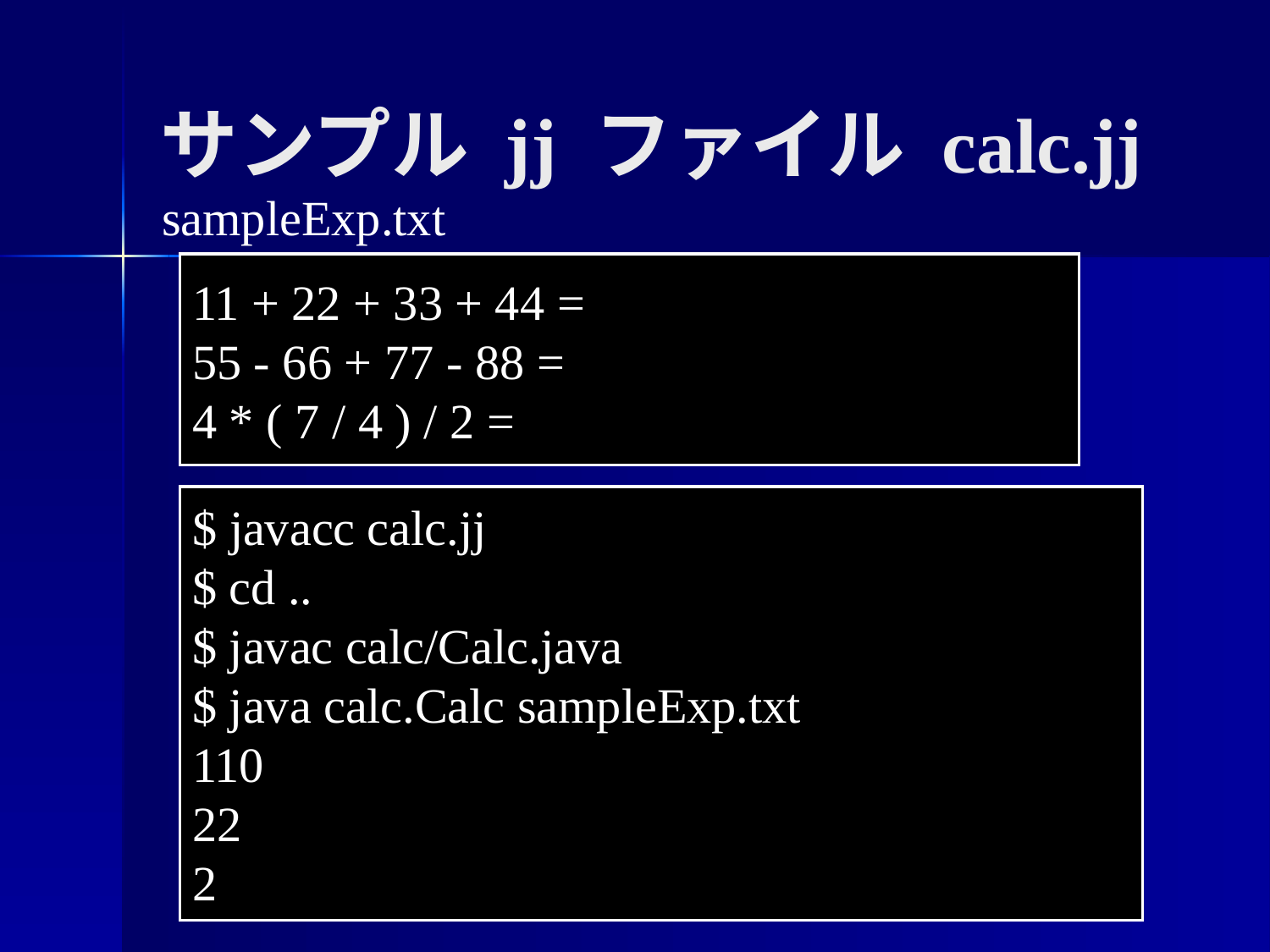

サンプル jj ファイル calc.jj
sampleExp.txt
11 + 22 + 33 + 44 =
55 - 66 + 77 - 88 =
4 * ( 7 / 4 ) / 2 =
$ javacc calc.jj
$ cd ..
$ javac calc/Calc.java
$ java calc.Calc sampleExp.txt
110
22
2